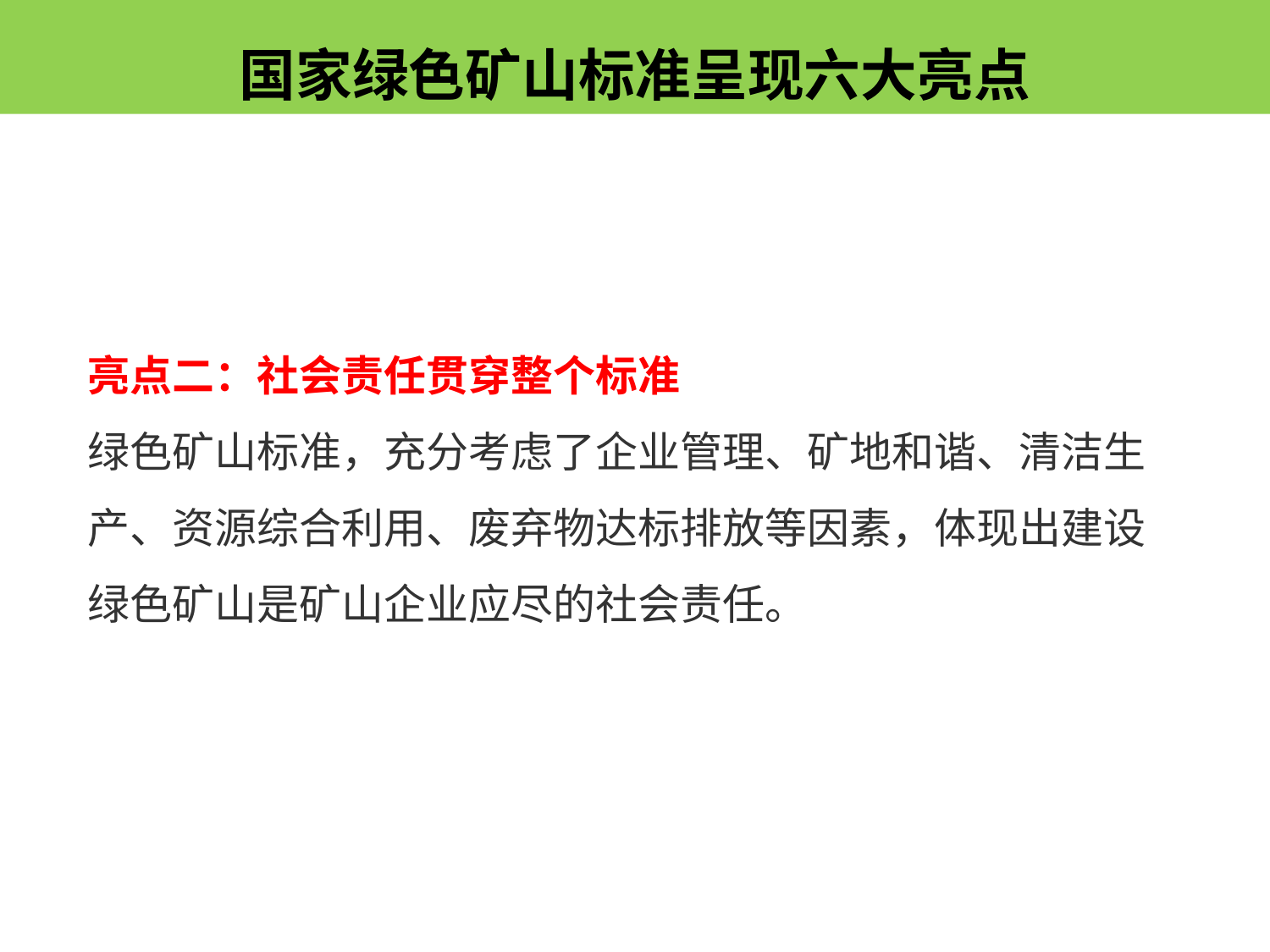

国家绿色矿山标准呈现六大亮点
亮点二：社会责任贯穿整个标准
绿色矿山标准，充分考虑了企业管理、矿地和谐、清洁生产、资源综合利用、废弃物达标排放等因素，体现出建设绿色矿山是矿山企业应尽的社会责任。